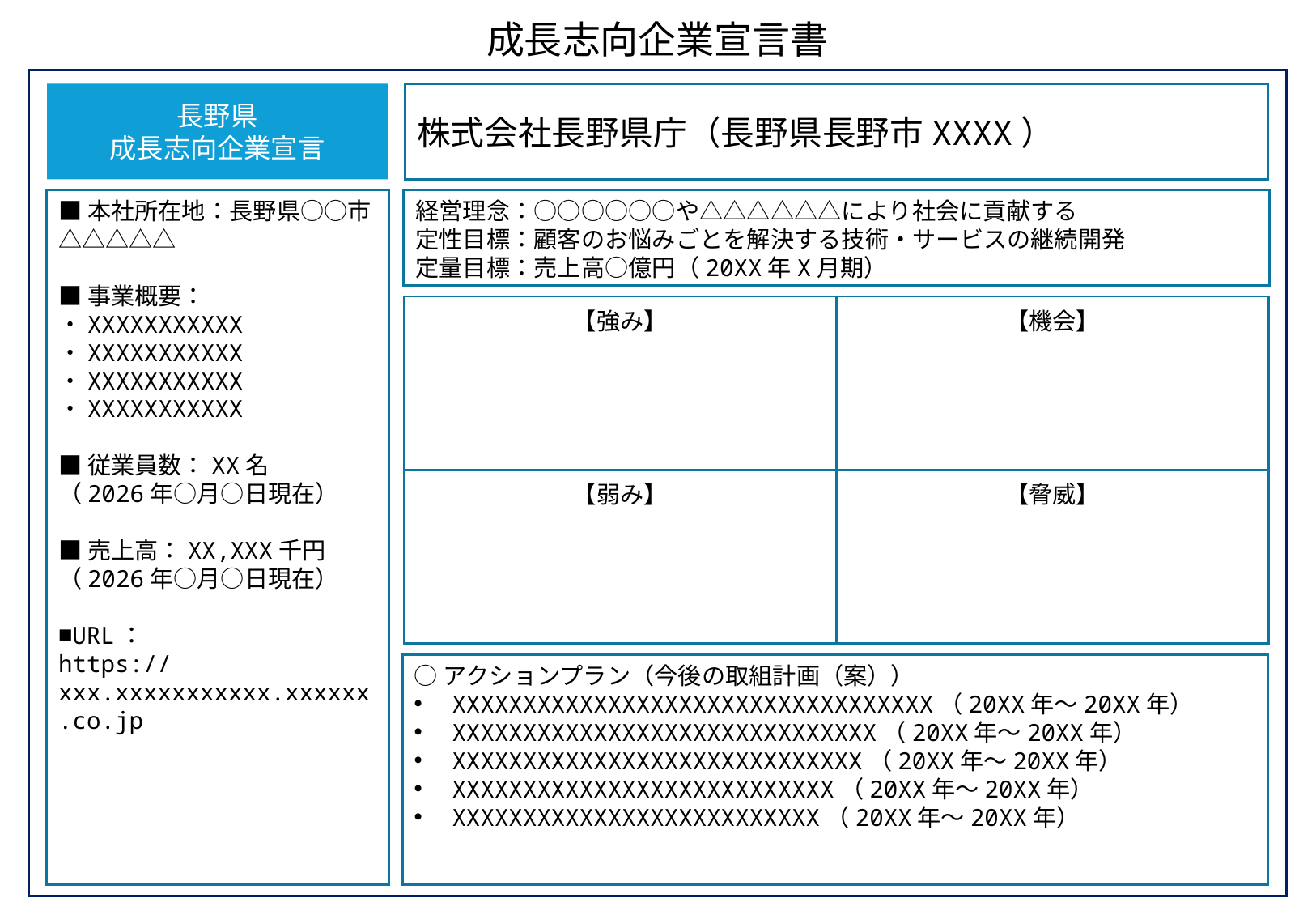

成長志向企業宣言書

長野県
成長志向企業宣言
株式会社長野県庁（長野県長野市XXXX）
■本社所在地：長野県○○市△△△△△

■事業概要：
・XXXXXXXXXXX
・XXXXXXXXXXX
・XXXXXXXXXXX
・XXXXXXXXXXX

■従業員数：XX名
（2026年○月○日現在）

■売上高：XX,XXX千円
（2026年○月○日現在）

■URL：
https://xxx.xxxxxxxxxxx.xxxxxx.co.jp

経営理念：○○○○○○や△△△△△△により社会に貢献する
定性目標：顧客のお悩みごとを解決する技術・サービスの継続開発
定量目標：売上高○億円（20XX年X月期）
| 【強み】 | 【機会】 |
| --- | --- |
| 【弱み】 | 【脅威】 |
○アクションプラン（今後の取組計画（案））
XXXXXXXXXXXXXXXXXXXXXXXXXXXXXXXXXX（20XX年～20XX年）
XXXXXXXXXXXXXXXXXXXXXXXXXXXXXX（20XX年～20XX年）
XXXXXXXXXXXXXXXXXXXXXXXXXXXXX（20XX年～20XX年）
XXXXXXXXXXXXXXXXXXXXXXXXXXX（20XX年～20XX年）
XXXXXXXXXXXXXXXXXXXXXXXXXX（20XX年～20XX年）